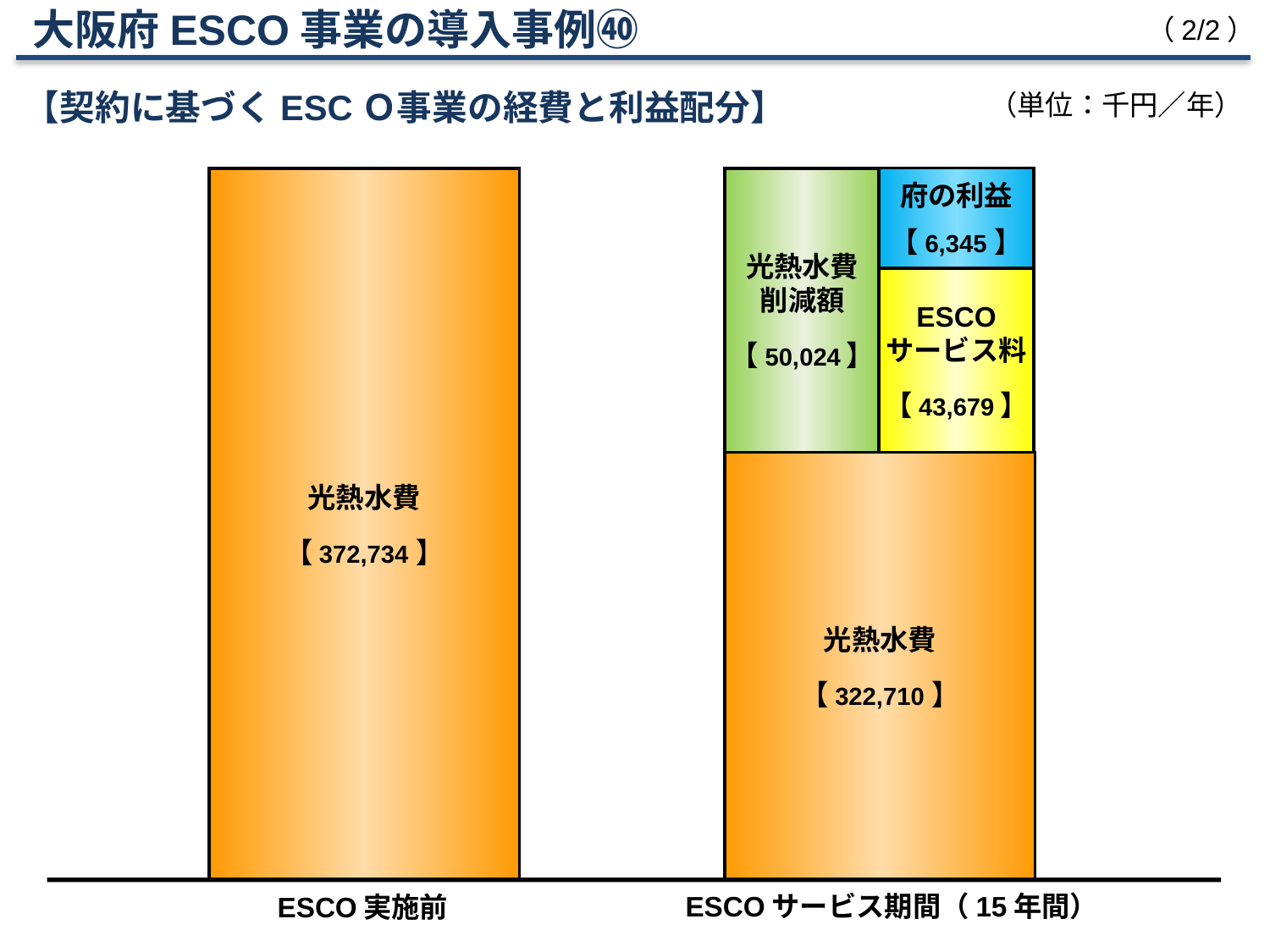

大阪府ESCO事業の導入事例㊵

【契約に基づくESCＯ事業の経費と利益配分】
（2/2）
（単位：千円／年）
光熱水費

【 372,734 】
光熱水費
削減額

【50,024】
府の利益

【 6,345 】
ESCO
サービス料

【 43,679】
光熱水費

【322,710 】
ESCO実施前
ESCOサービス期間（15年間）